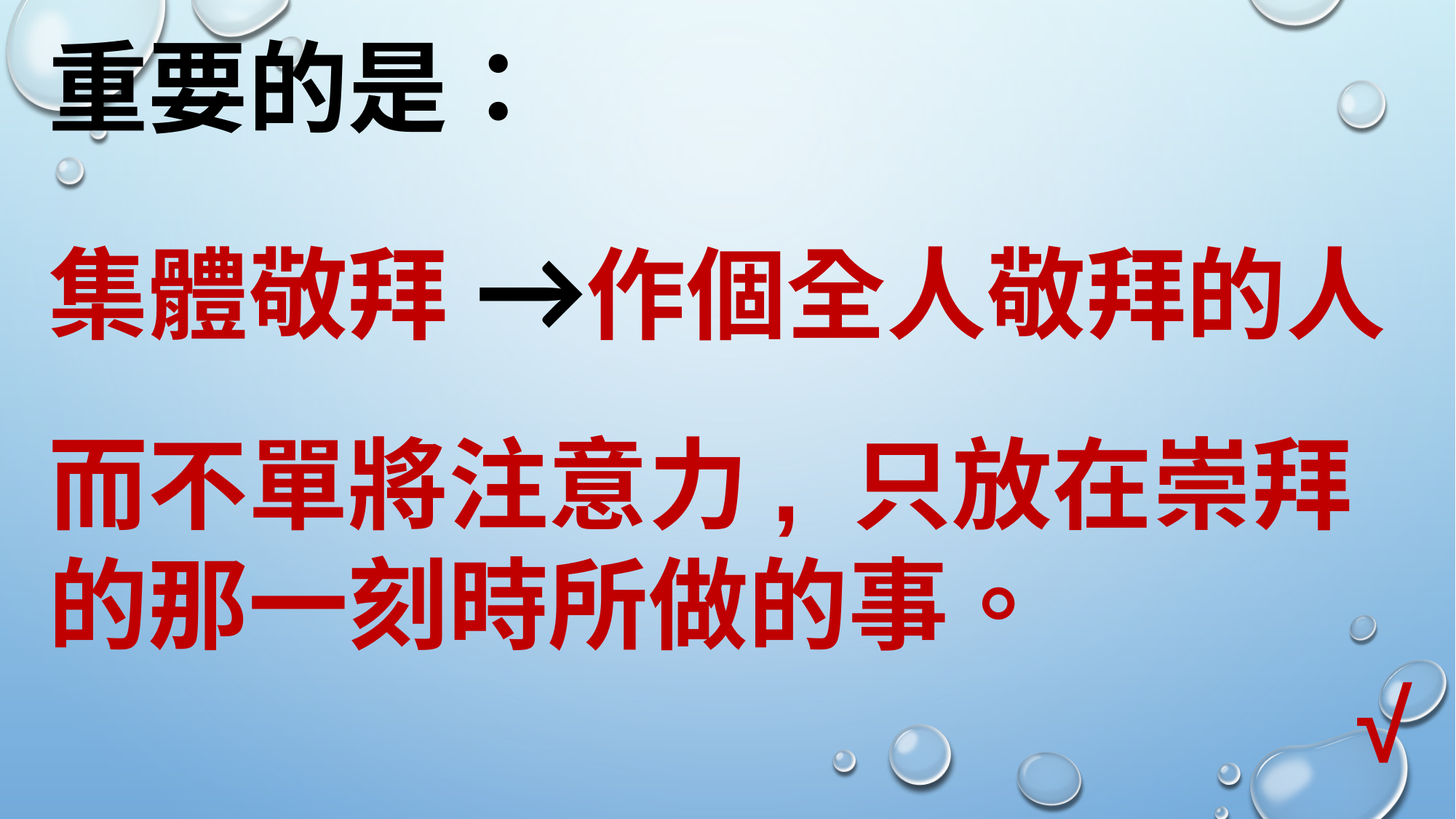

重要的是：

集體敬拜 →作個全人敬拜的人

而不單將注意力, 只放在崇拜的那一刻時所做的事。
√